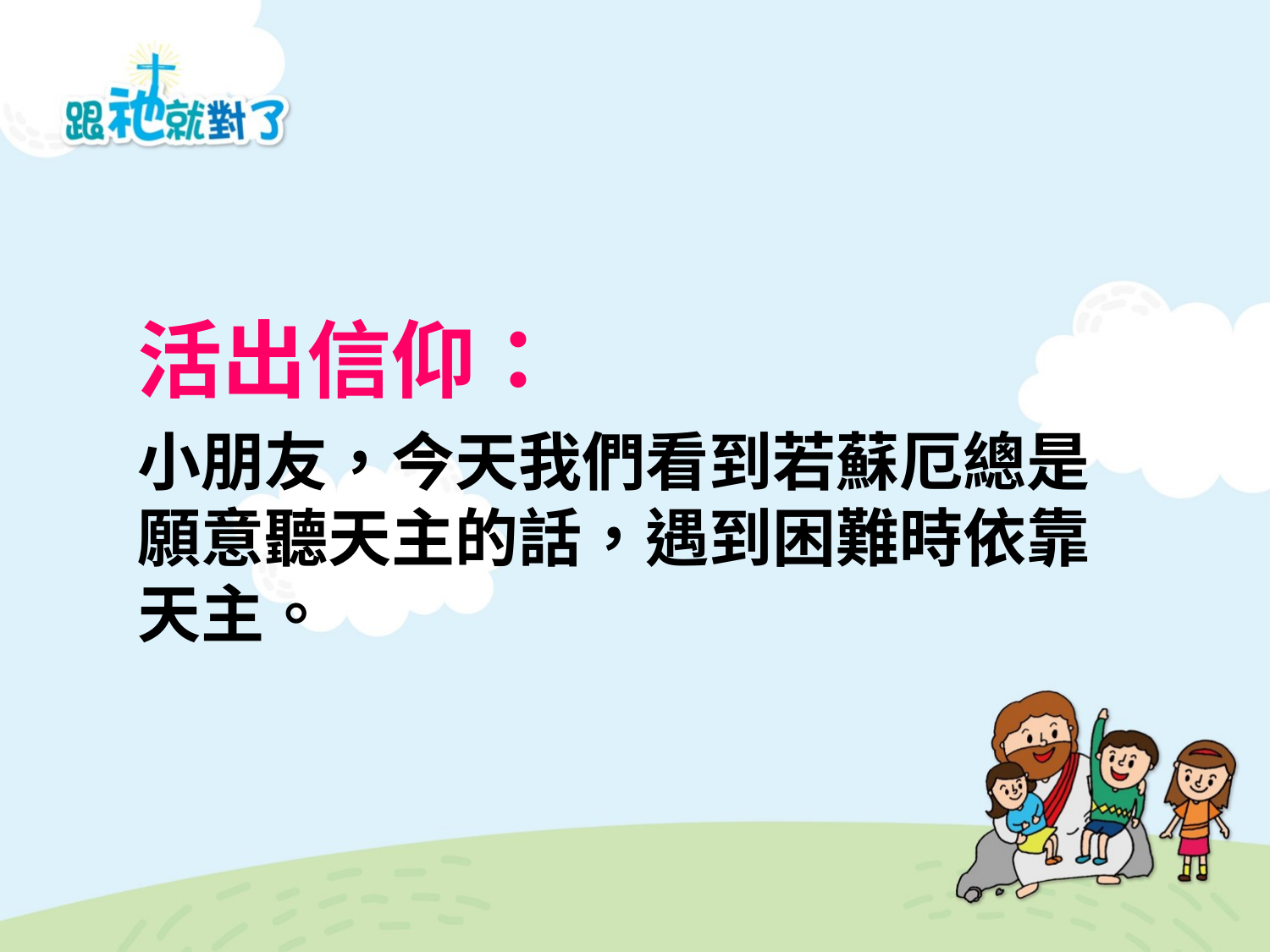

活出信仰：
小朋友，今天我們看到若蘇厄總是願意聽天主的話，遇到困難時依靠天主。